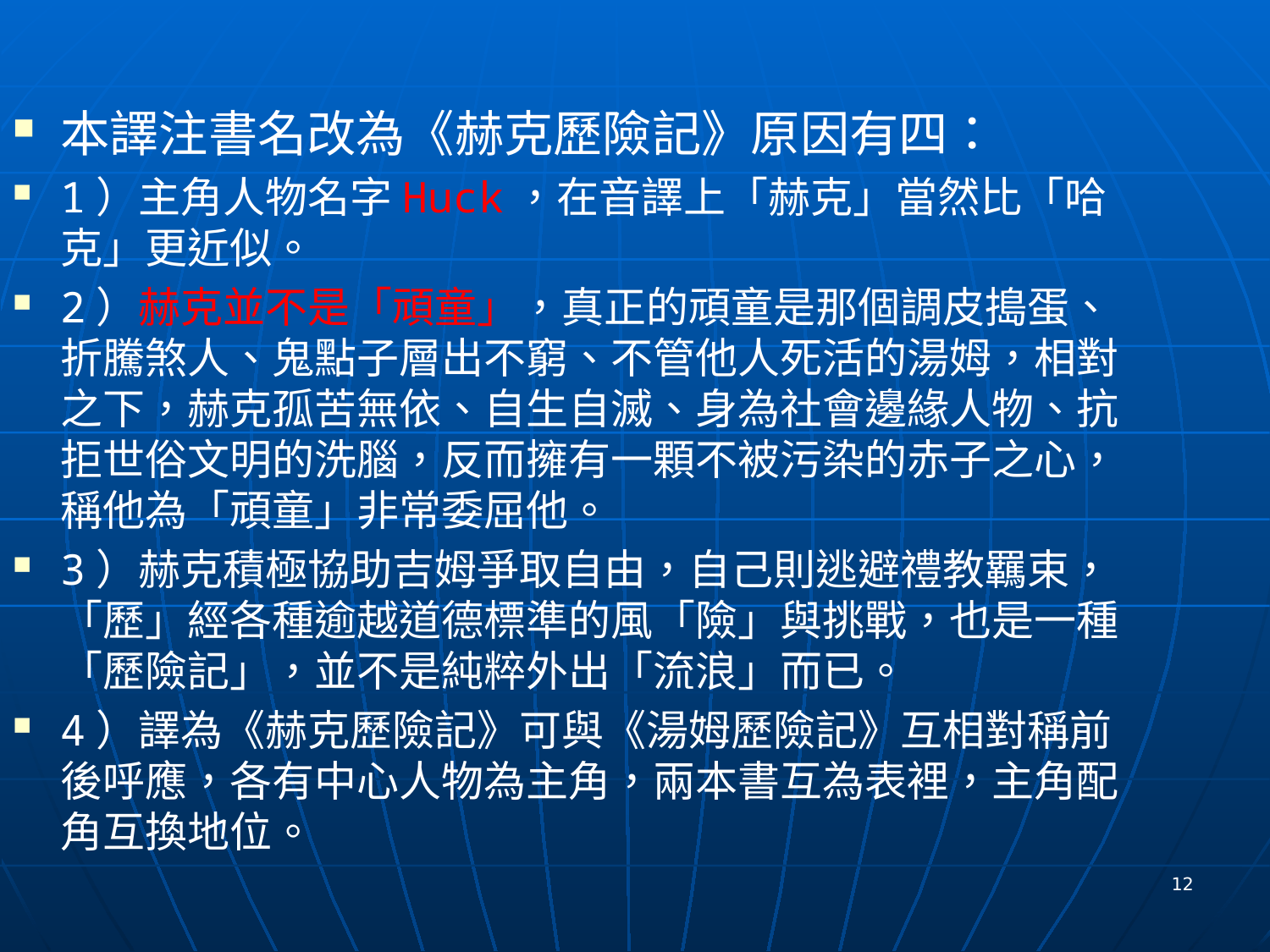

本譯注書名改為《赫克歷險記》原因有四：
1）主角人物名字Huck，在音譯上「赫克」當然比「哈克」更近似。
2）赫克並不是「頑童」，真正的頑童是那個調皮搗蛋、折騰煞人、鬼點子層出不窮、不管他人死活的湯姆，相對之下，赫克孤苦無依、自生自滅、身為社會邊緣人物、抗拒世俗文明的洗腦，反而擁有一顆不被污染的赤子之心，稱他為「頑童」非常委屈他。
3）赫克積極協助吉姆爭取自由，自己則逃避禮教羈束，「歷」經各種逾越道德標準的風「險」與挑戰，也是一種「歷險記」，並不是純粹外出「流浪」而已。
4）譯為《赫克歷險記》可與《湯姆歷險記》互相對稱前後呼應，各有中心人物為主角，兩本書互為表裡，主角配角互換地位。

12